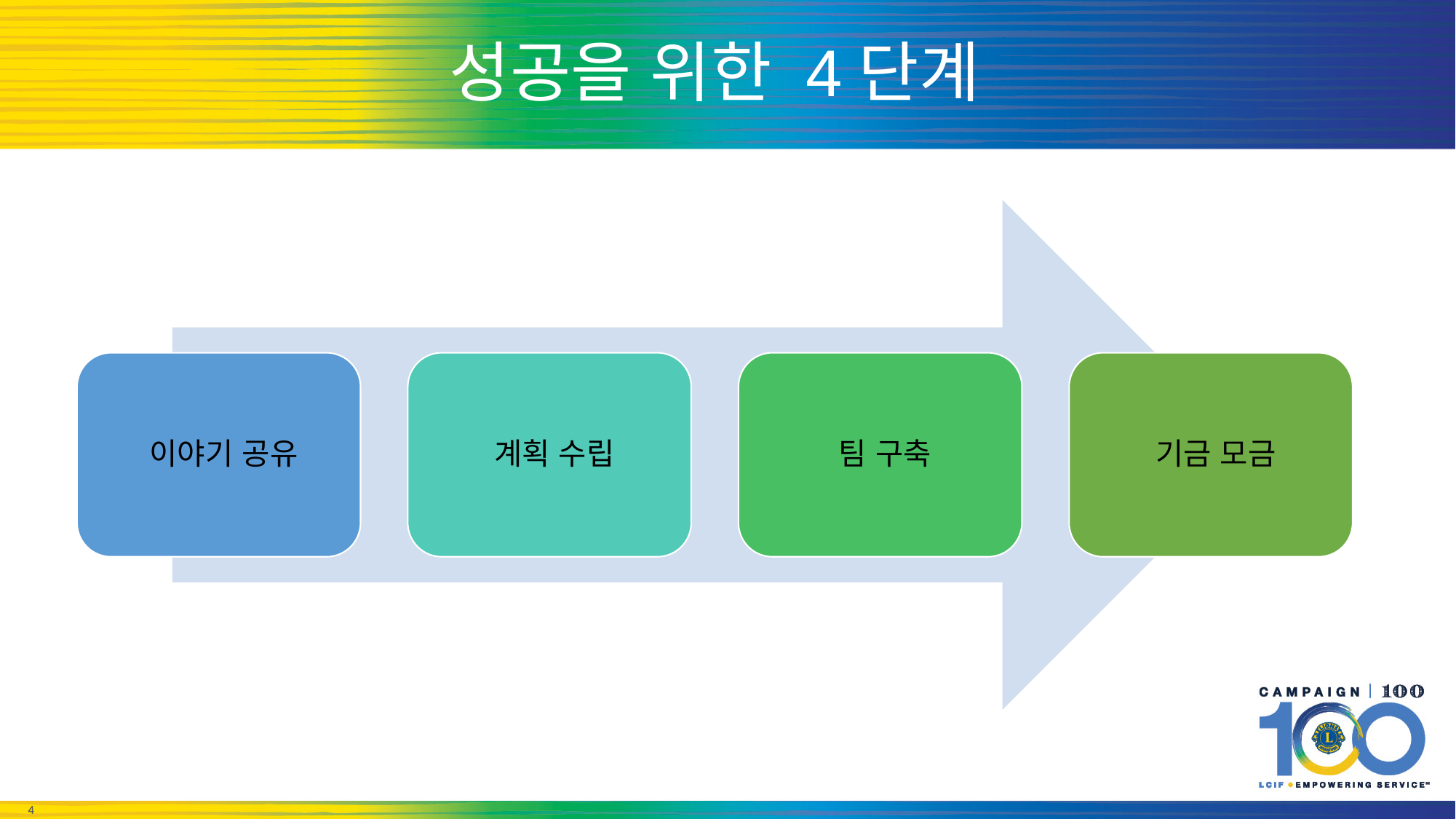

# 성공을 위한 4단계
이야기 공유
계획 수립
팀 구축
기금 모금